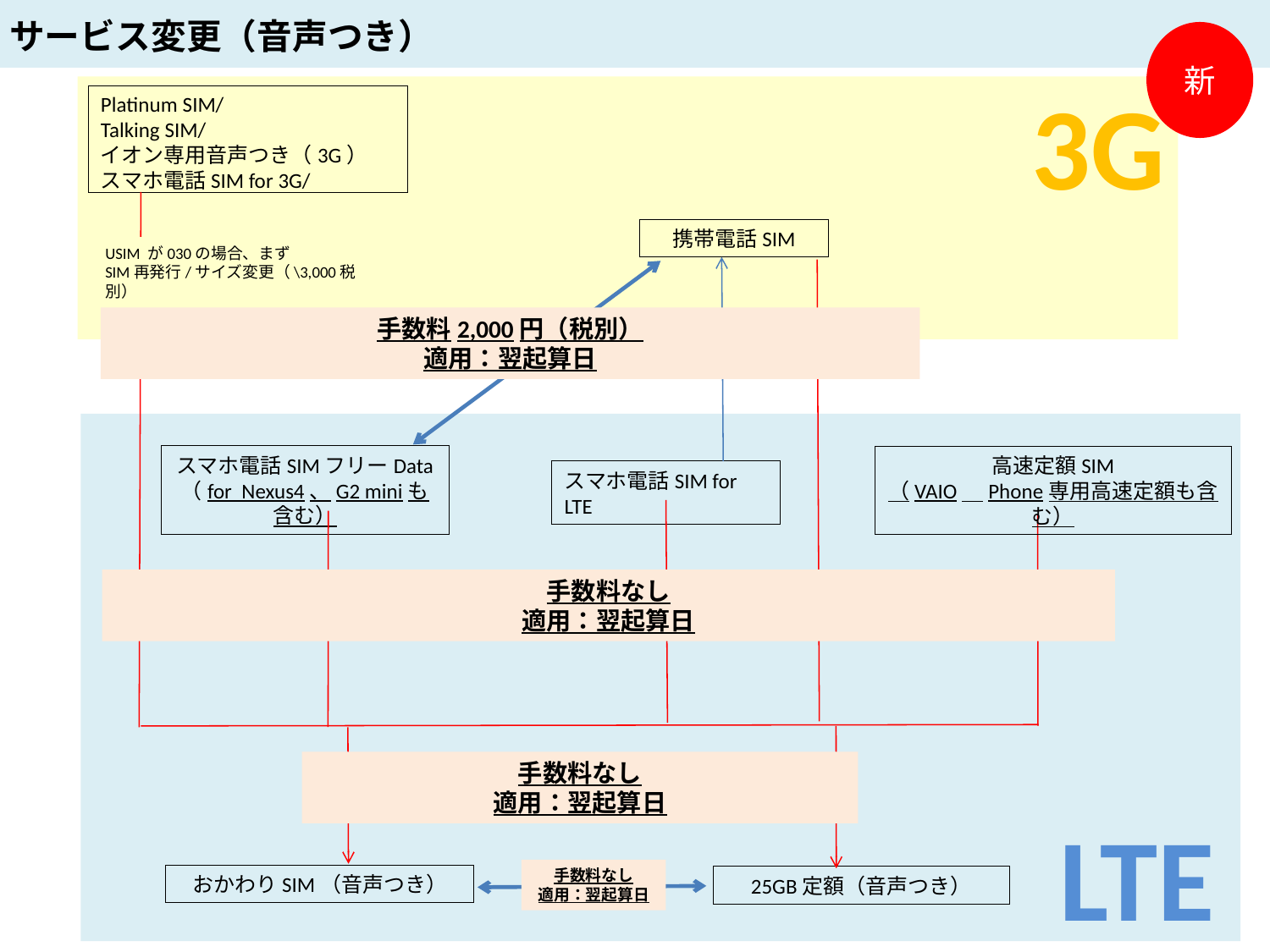

サービス変更（音声つき）
新
3G

Platinum SIM/
Talking SIM/
イオン専用音声つき（3G）
スマホ電話SIM for 3G/
携帯電話SIM
USIM が030の場合、まず
SIM再発行/サイズ変更（\3,000税別）

手数料2,000円（税別）
適用：翌起算日

スマホ電話SIMフリーData
（for  Nexus4、G2 miniも含む）
高速定額SIM
（VAIO　Phone専用高速定額も含む）
スマホ電話SIM for LTE
手数料なし
適用：翌起算日
手数料なし
適用：翌起算日
LTE
手数料なし
適用：翌起算日
おかわりSIM（音声つき）
25GB定額（音声つき）